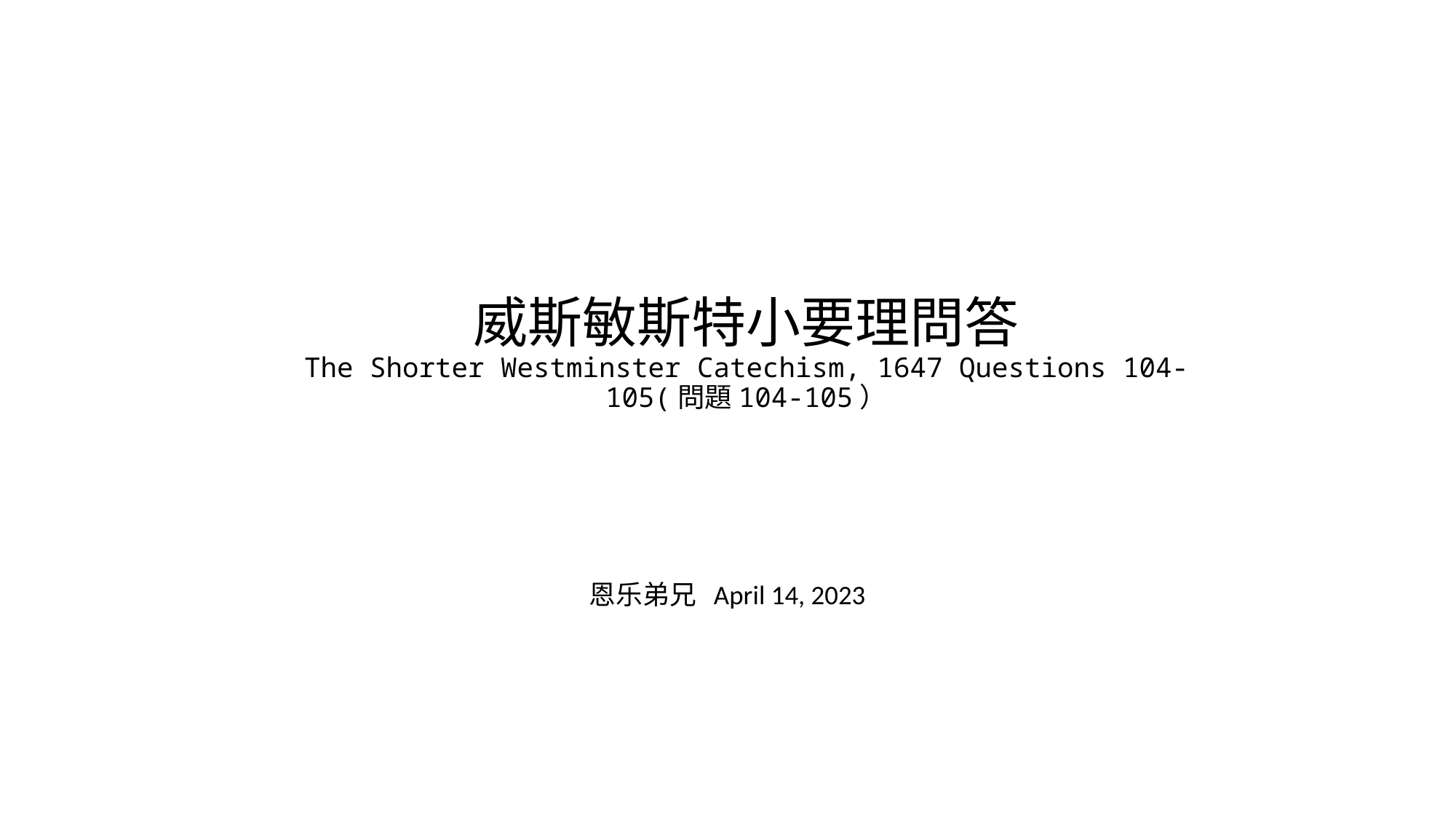

# 威斯敏斯特小要理問答 The Shorter Westminster Catechism, 1647 Questions 104-105(問題104-105）

恩乐弟兄  April 14, 2023